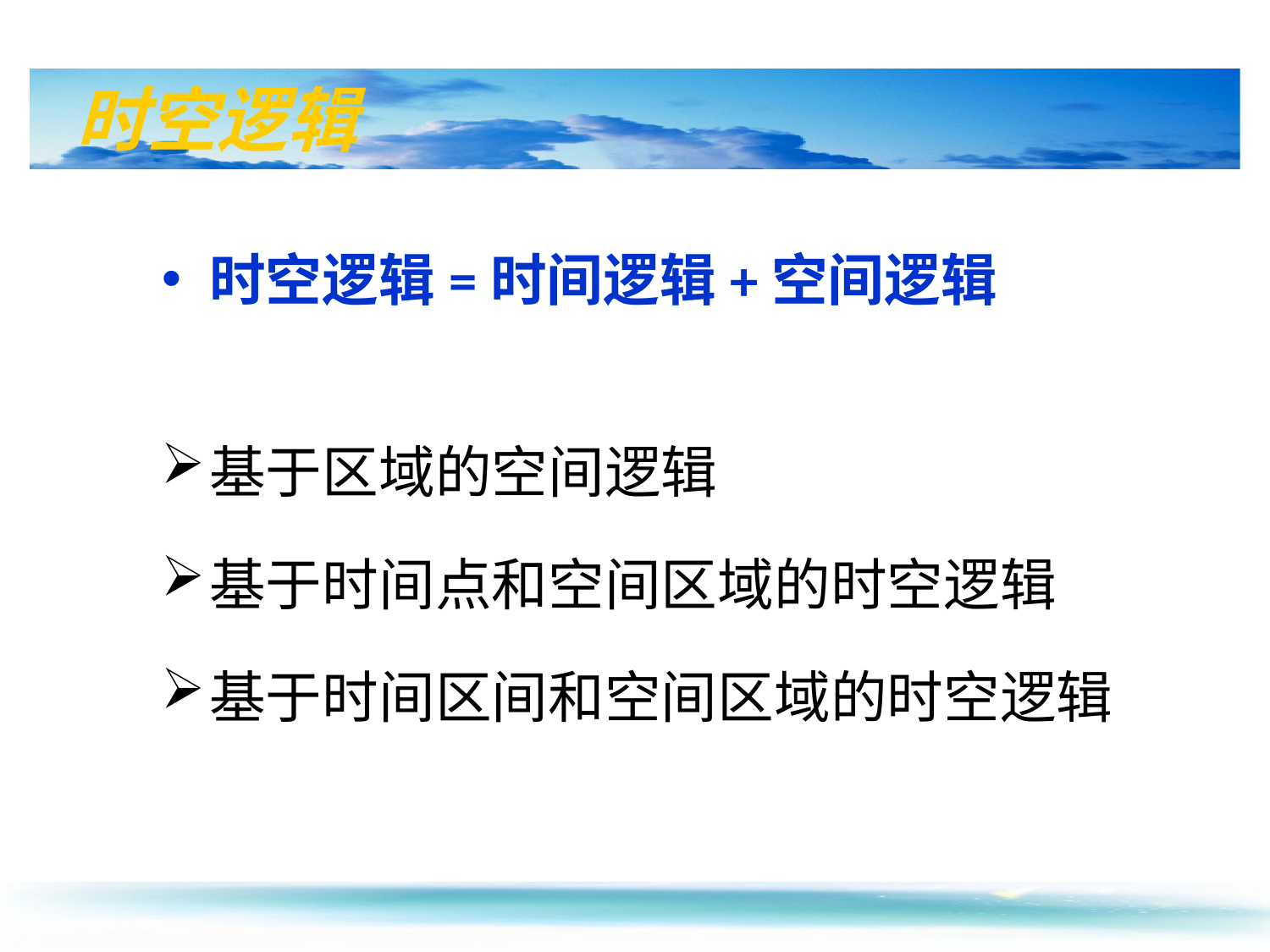

# 时空逻辑
时空逻辑=时间逻辑+空间逻辑

基于区域的空间逻辑
基于时间点和空间区域的时空逻辑
基于时间区间和空间区域的时空逻辑